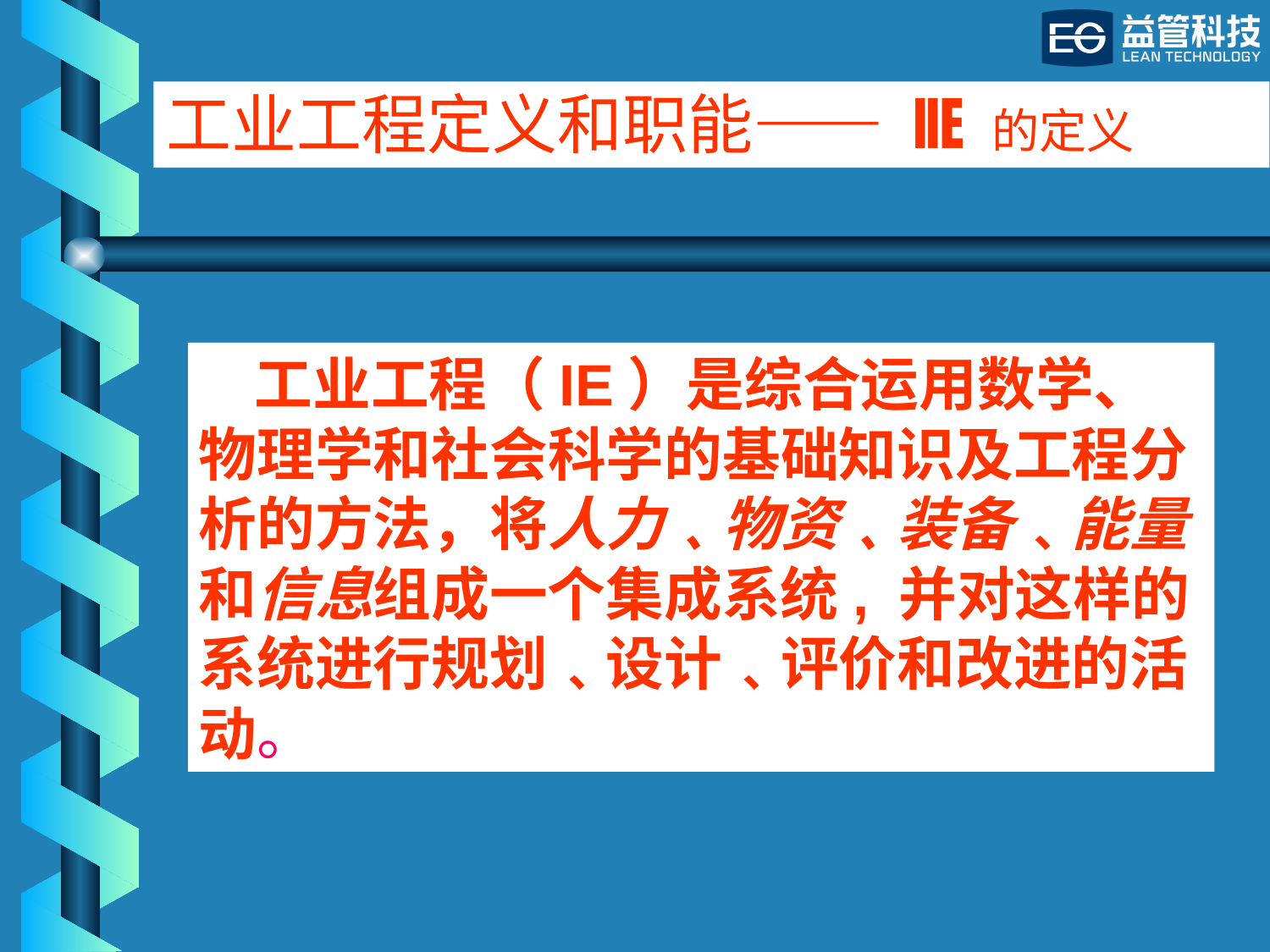

工业工程定义和职能—— IIE 的定义
    工业工程（IE）是综合运用数学、物理学和社会科学的基础知识及工程分析的方法，将人力﹑物资﹑装备﹑能量和信息组成一个集成系统, 并对这样的系统进行规划﹑设计﹑评价和改进的活动。